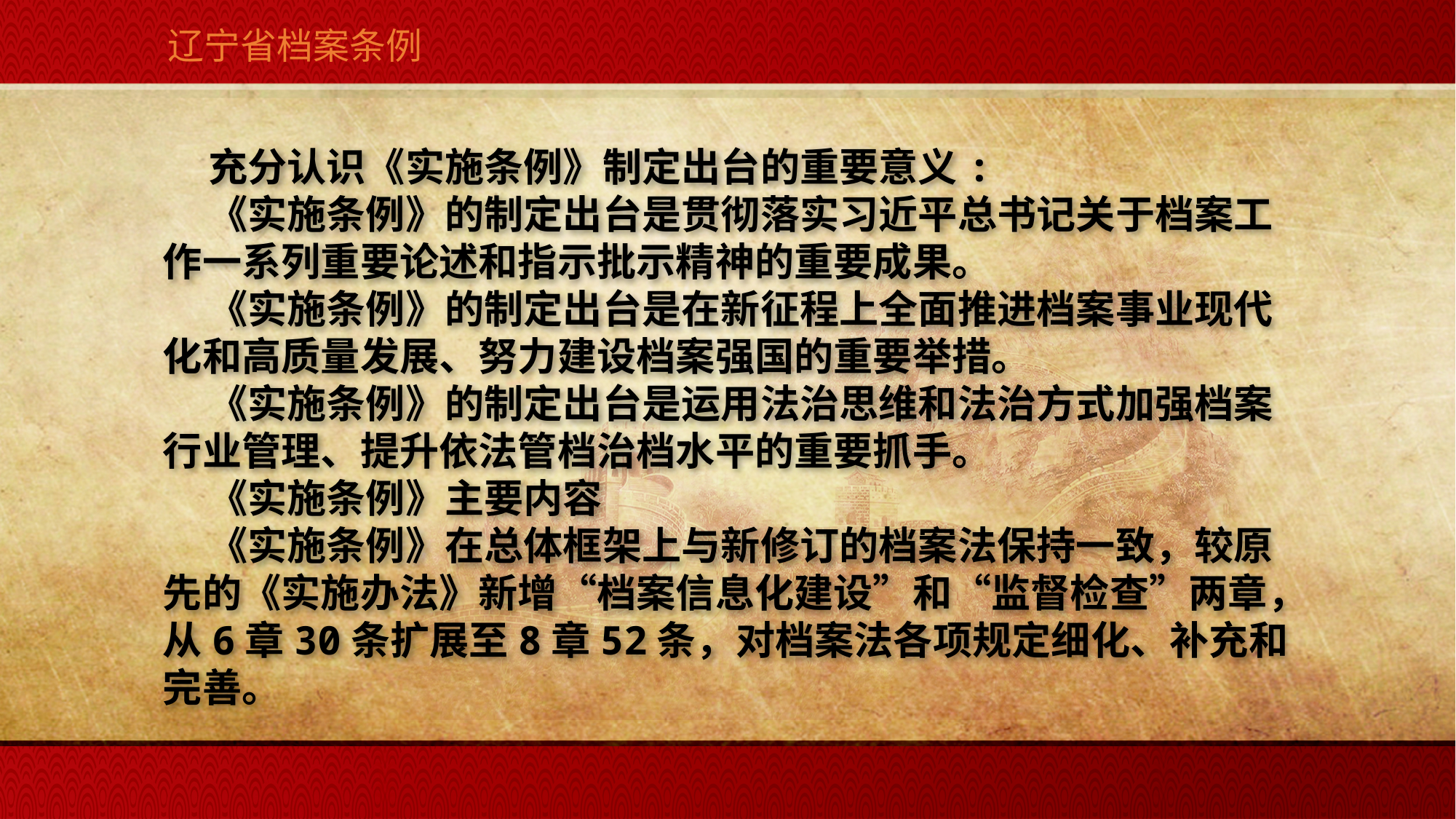

辽宁省档案条例
    充分认识《实施条例》制定出台的重要意义:
    《实施条例》的制定出台是贯彻落实习近平总书记关于档案工作一系列重要论述和指示批示精神的重要成果。
    《实施条例》的制定出台是在新征程上全面推进档案事业现代化和高质量发展、努力建设档案强国的重要举措。
    《实施条例》的制定出台是运用法治思维和法治方式加强档案行业管理、提升依法管档治档水平的重要抓手。
    《实施条例》主要内容
    《实施条例》在总体框架上与新修订的档案法保持一致，较原先的《实施办法》新增“档案信息化建设”和“监督检查”两章，从6章30条扩展至8章52条，对档案法各项规定细化、补充和完善。